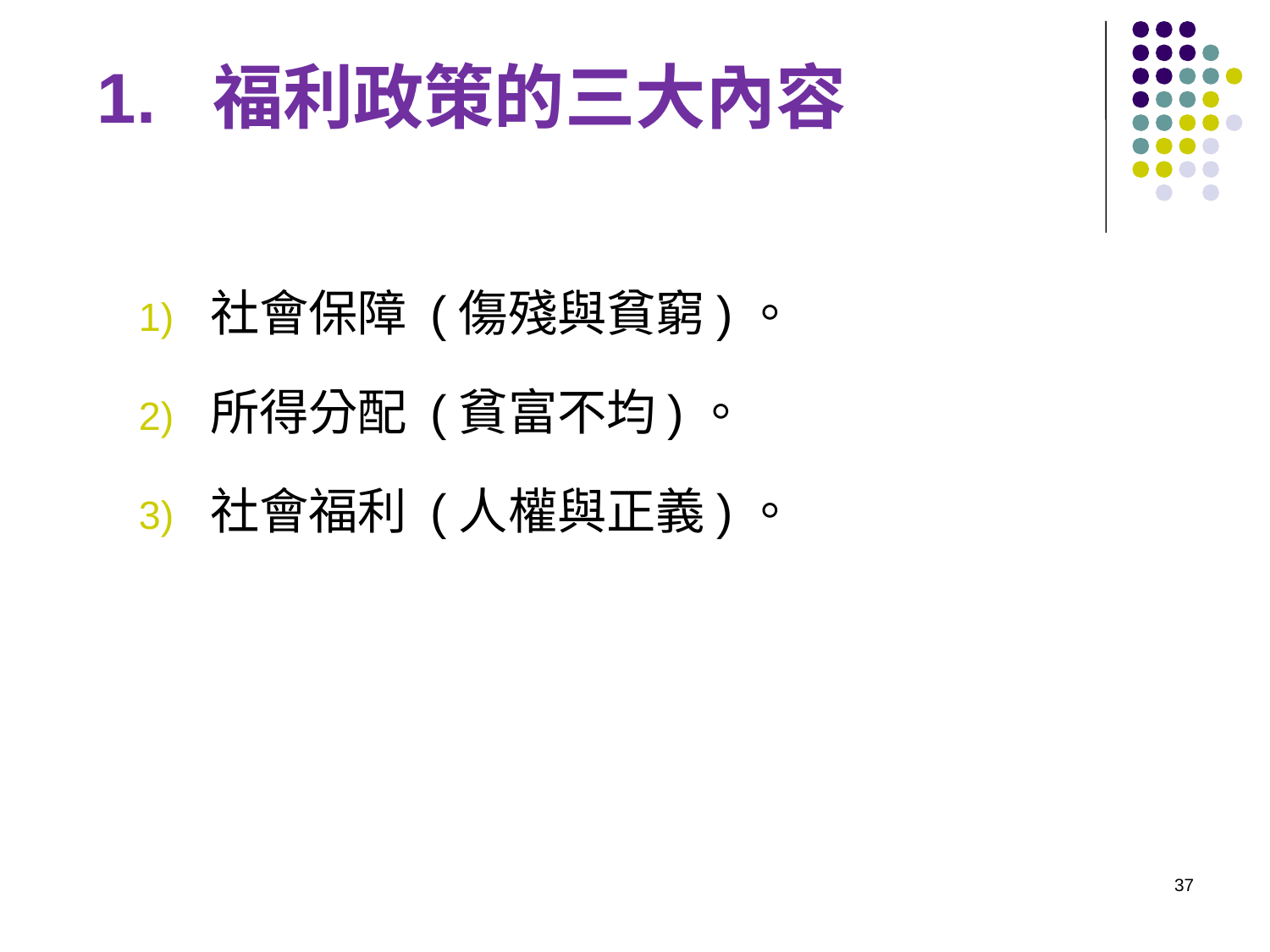

1.  福利政策的三大內容
社會保障 (傷殘與貧窮)。
所得分配 (貧富不均)。
社會福利 (人權與正義)。
37